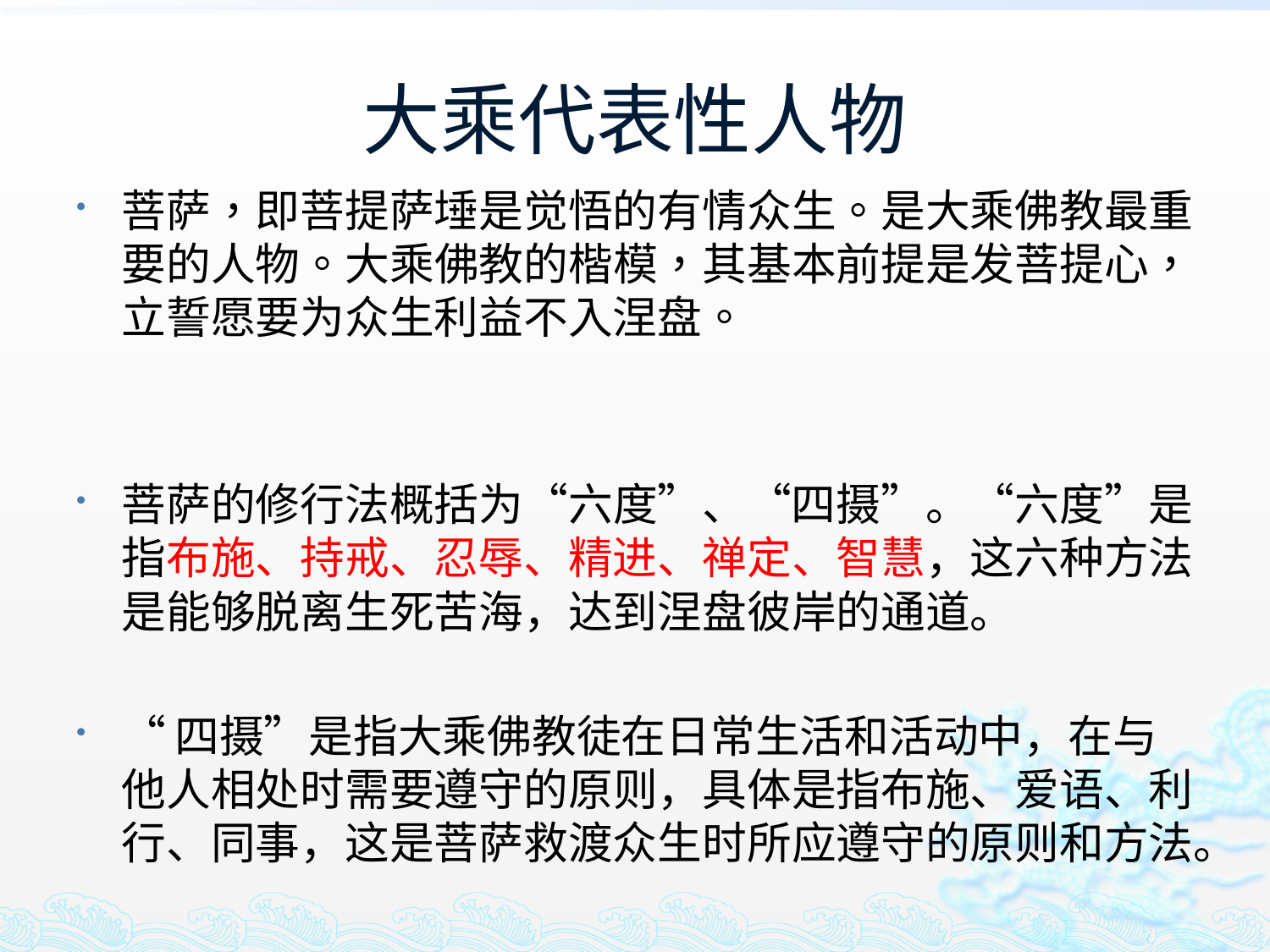

# 大乘代表性人物
菩萨，即菩提萨埵是觉悟的有情众生。是大乘佛教最重要的人物。大乘佛教的楷模，其基本前提是发菩提心，立誓愿要为众生利益不入涅盘。

菩萨的修行法概括为“六度”、“四摄”。“六度”是指布施、持戒、忍辱、精进、禅定、智慧，这六种方法是能够脱离生死苦海，达到涅盘彼岸的通道。

“四摄”是指大乘佛教徒在日常生活和活动中，在与他人相处时需要遵守的原则，具体是指布施、爱语、利行、同事，这是菩萨救渡众生时所应遵守的原则和方法。